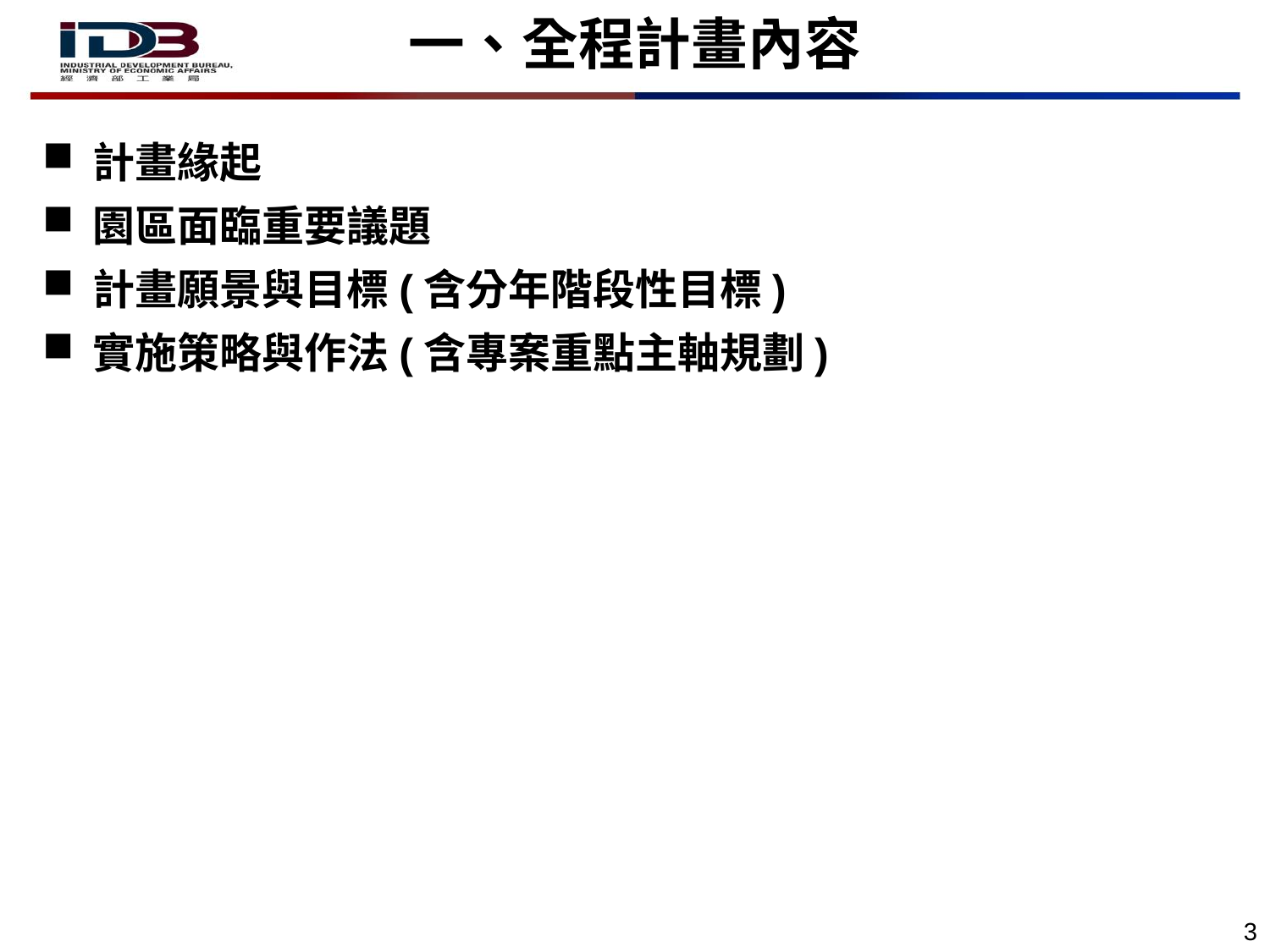

一、全程計畫內容
計畫緣起
園區面臨重要議題
計畫願景與目標(含分年階段性目標)
實施策略與作法(含專案重點主軸規劃)